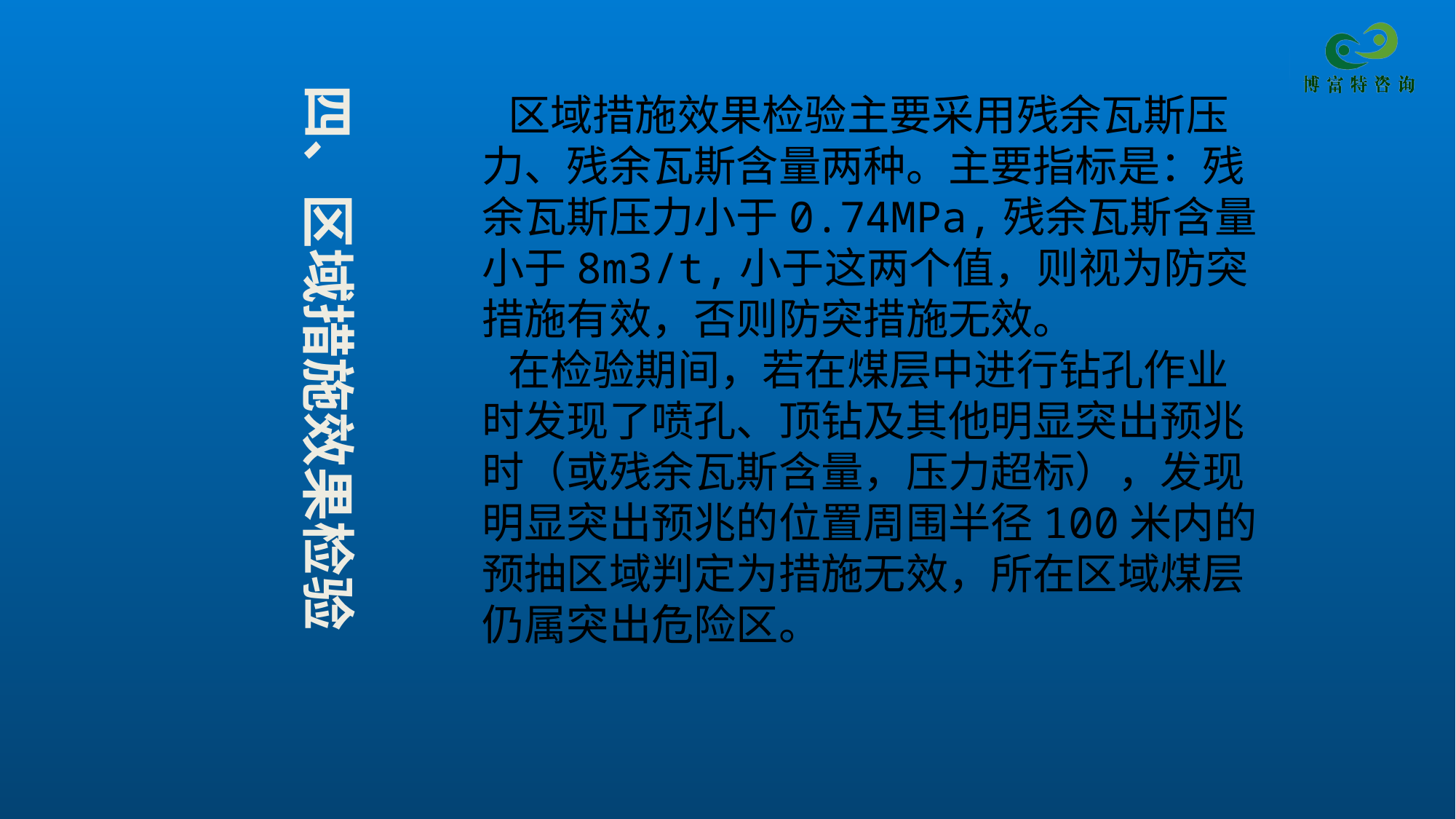

四、区域措施效果检验
      区域措施效果检验主要采用残余瓦斯压力、残余瓦斯含量两种。主要指标是：残余瓦斯压力小于0.74MPa,残余瓦斯含量小于8m3/t,小于这两个值，则视为防突措施有效，否则防突措施无效。
      在检验期间，若在煤层中进行钻孔作业时发现了喷孔、顶钻及其他明显突出预兆时（或残余瓦斯含量，压力超标），发现明显突出预兆的位置周围半径100米内的预抽区域判定为措施无效，所在区域煤层仍属突出危险区。